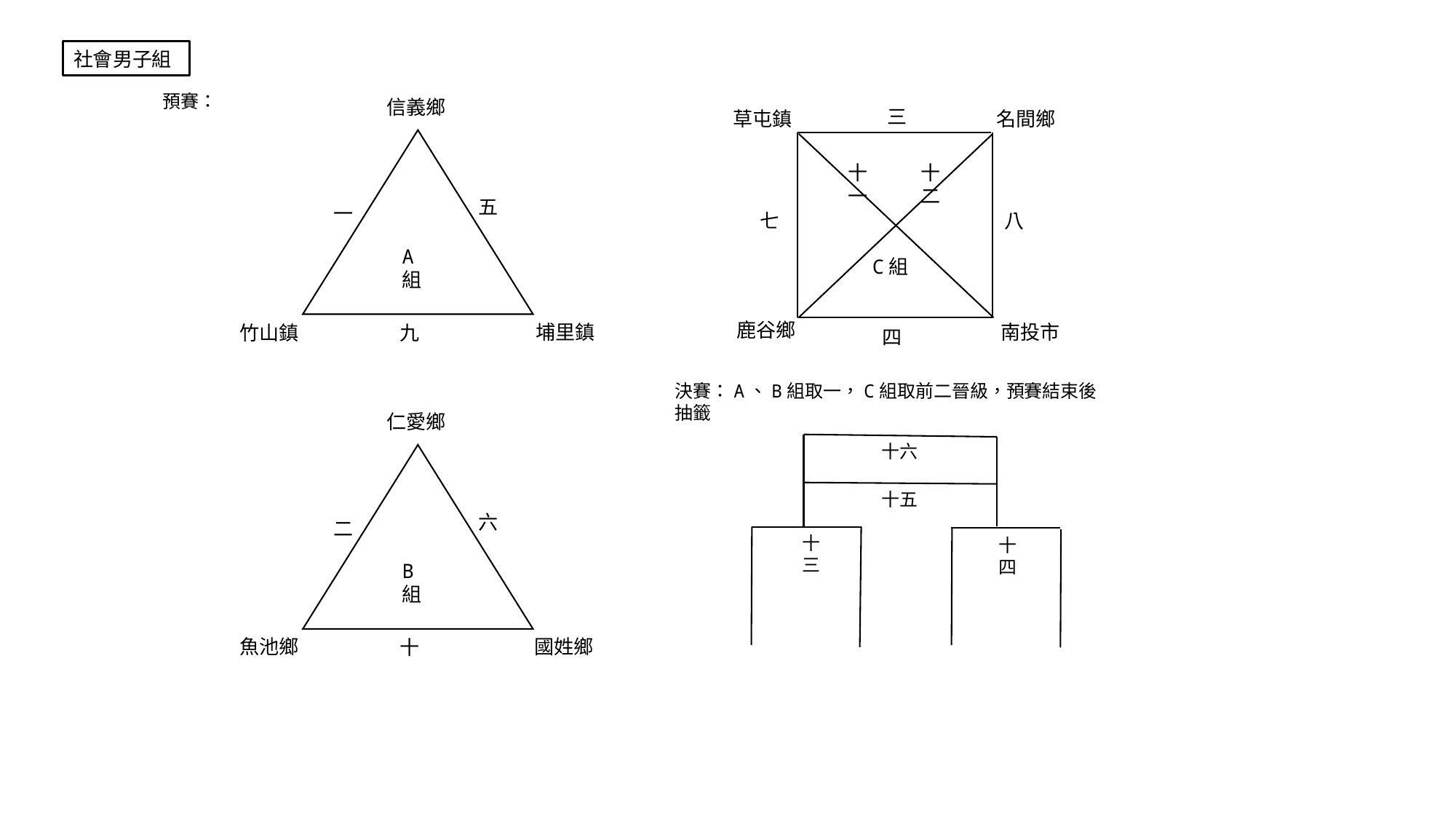

社會男子組
預賽：
信義鄉
三
草屯鎮
名間鄉

十一
十二
五
一
七
八
A組
C組
鹿谷鄉
南投市
埔里鎮
竹山鎮
九
四
決賽：A、B組取一，C組取前二晉級，預賽結束後抽籤
仁愛鄉
十六

十五
六
二
十三
十四
B組
魚池鄉
國姓鄉
十